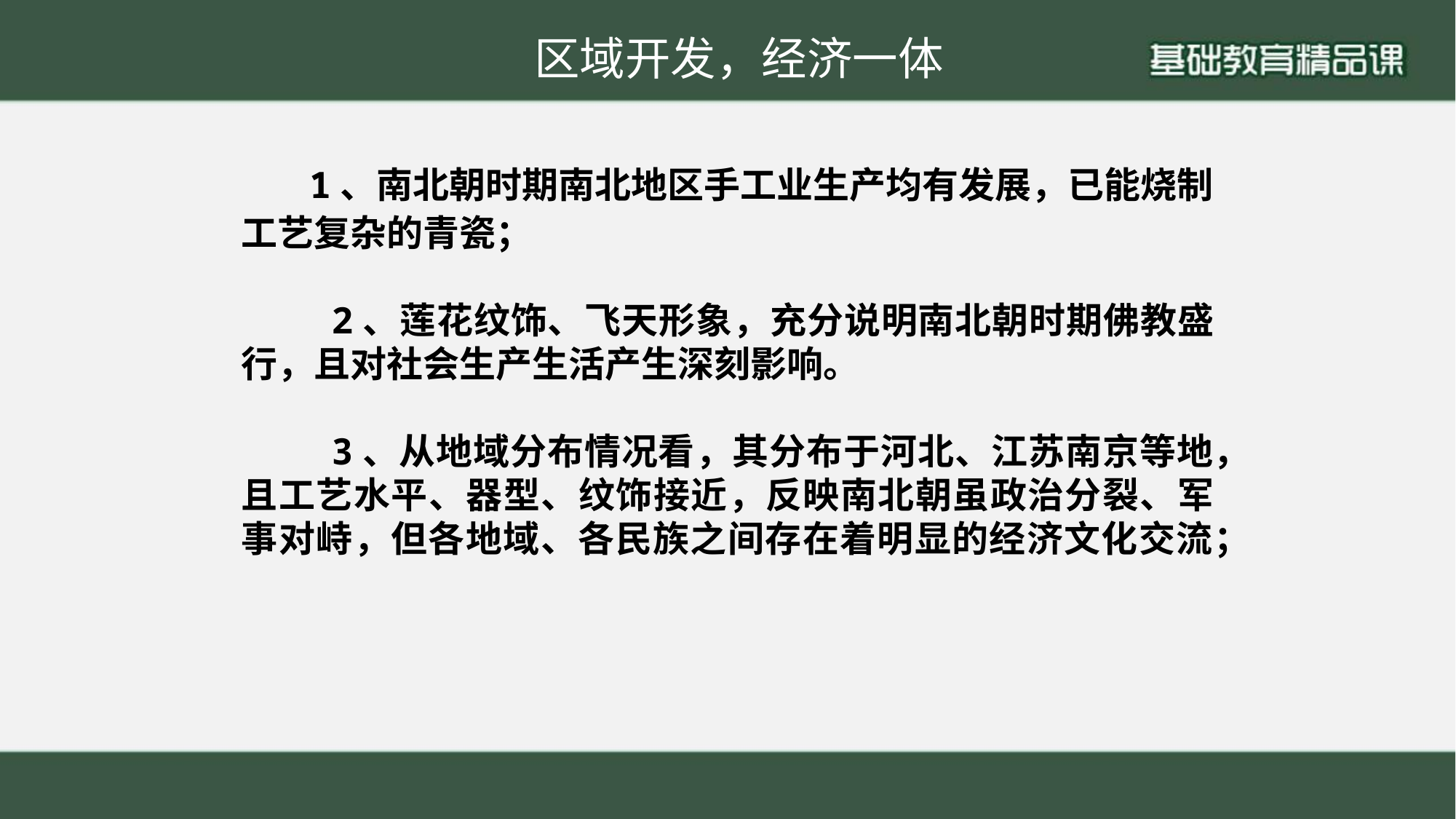

区域开发，经济一体
    1、南北朝时期南北地区手工业生产均有发展，已能烧制工艺复杂的青瓷；

    2、莲花纹饰、飞天形象，充分说明南北朝时期佛教盛行，且对社会生产生活产生深刻影响。

    3、从地域分布情况看，其分布于河北、江苏南京等地，且工艺水平、器型、纹饰接近，反映南北朝虽政治分裂、军事对峙，但各地域、各民族之间存在着明显的经济文化交流；